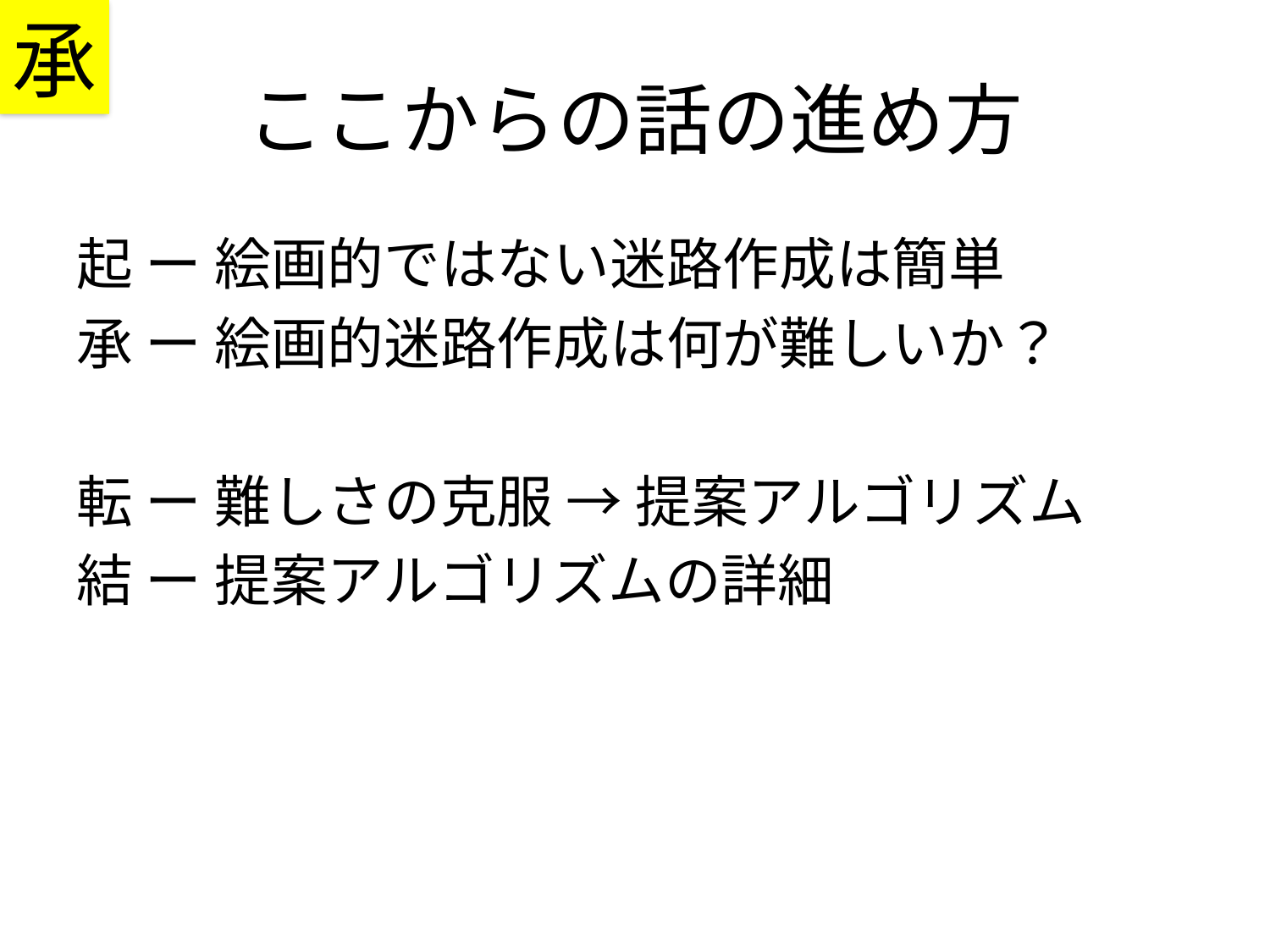

承
# ここからの話の進め方
起 ー 絵画的ではない迷路作成は簡単
承 ー 絵画的迷路作成は何が難しいか？

転 ー 難しさの克服 → 提案アルゴリズム
結 ー 提案アルゴリズムの詳細